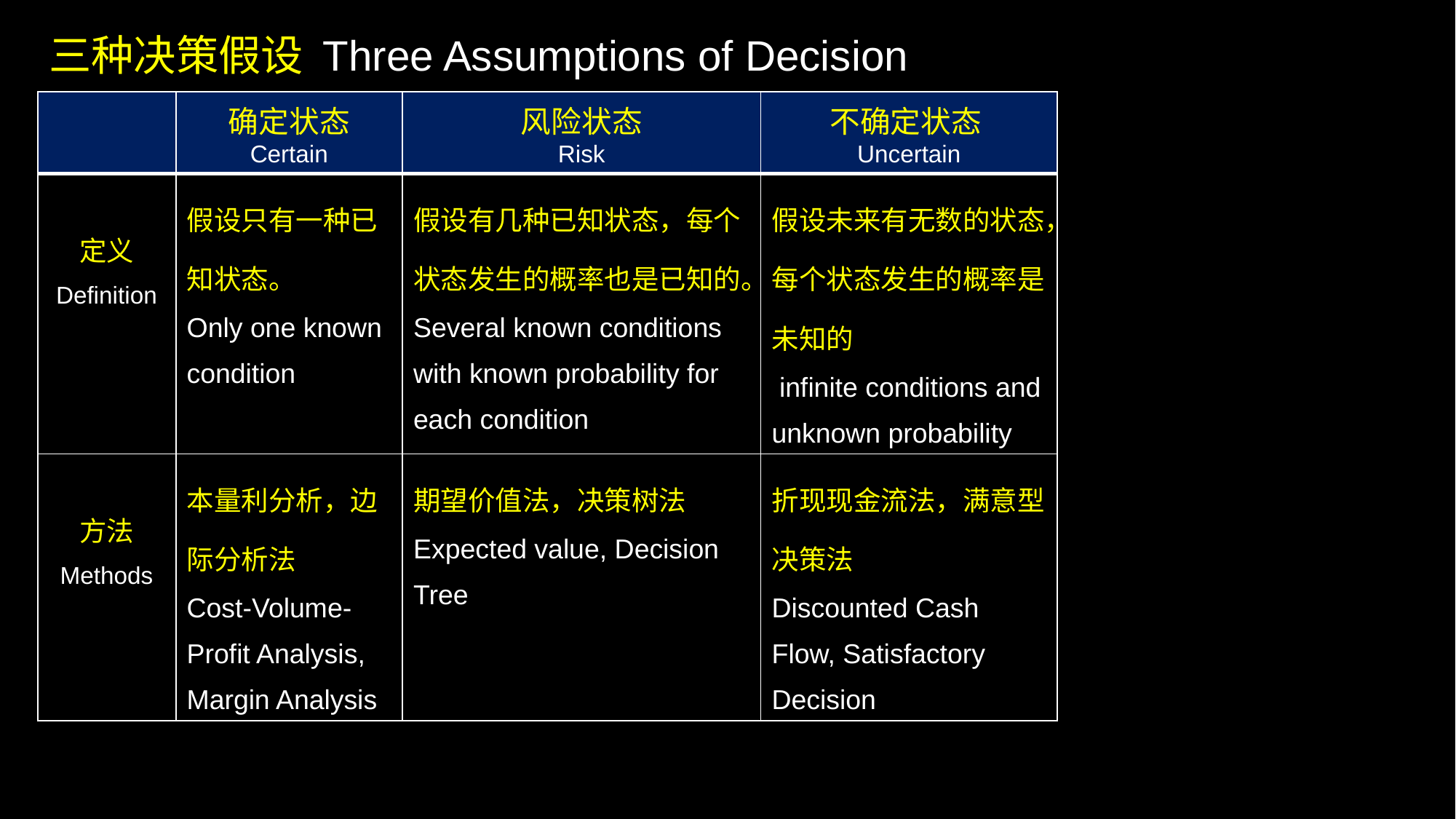

三种决策假设 Three Assumptions of Decision
|  | 确定状态 Certain | 风险状态 Risk | 不确定状态 Uncertain |
| --- | --- | --- | --- |
| 定义 Definition | 假设只有一种已知状态。 Only one known condition | 假设有几种已知状态，每个状态发生的概率也是已知的。 Several known conditions with known probability for each condition | 假设未来有无数的状态，每个状态发生的概率是未知的 infinite conditions and unknown probability |
| 方法 Methods | 本量利分析，边际分析法 Cost-Volume-Profit Analysis, Margin Analysis | 期望价值法，决策树法 Expected value, Decision Tree | 折现现金流法，满意型决策法 Discounted Cash Flow, Satisfactory Decision |